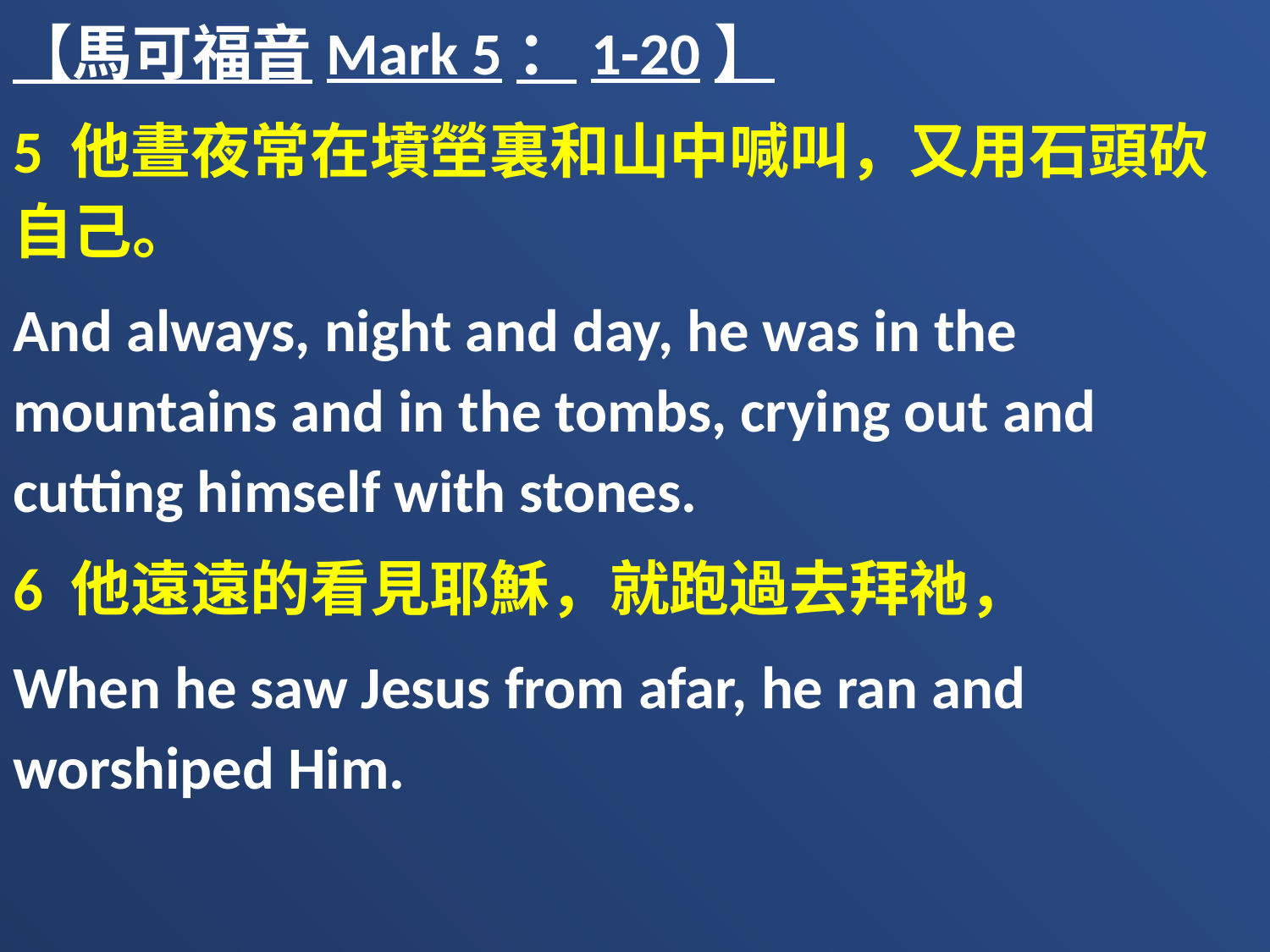

【馬可福音Mark 5：1-20】
5 他晝夜常在墳塋裏和山中喊叫，又用石頭砍自己。
And always, night and day, he was in the mountains and in the tombs, crying out and cutting himself with stones.
6 他遠遠的看見耶穌，就跑過去拜祂，
When he saw Jesus from afar, he ran and worshiped Him.